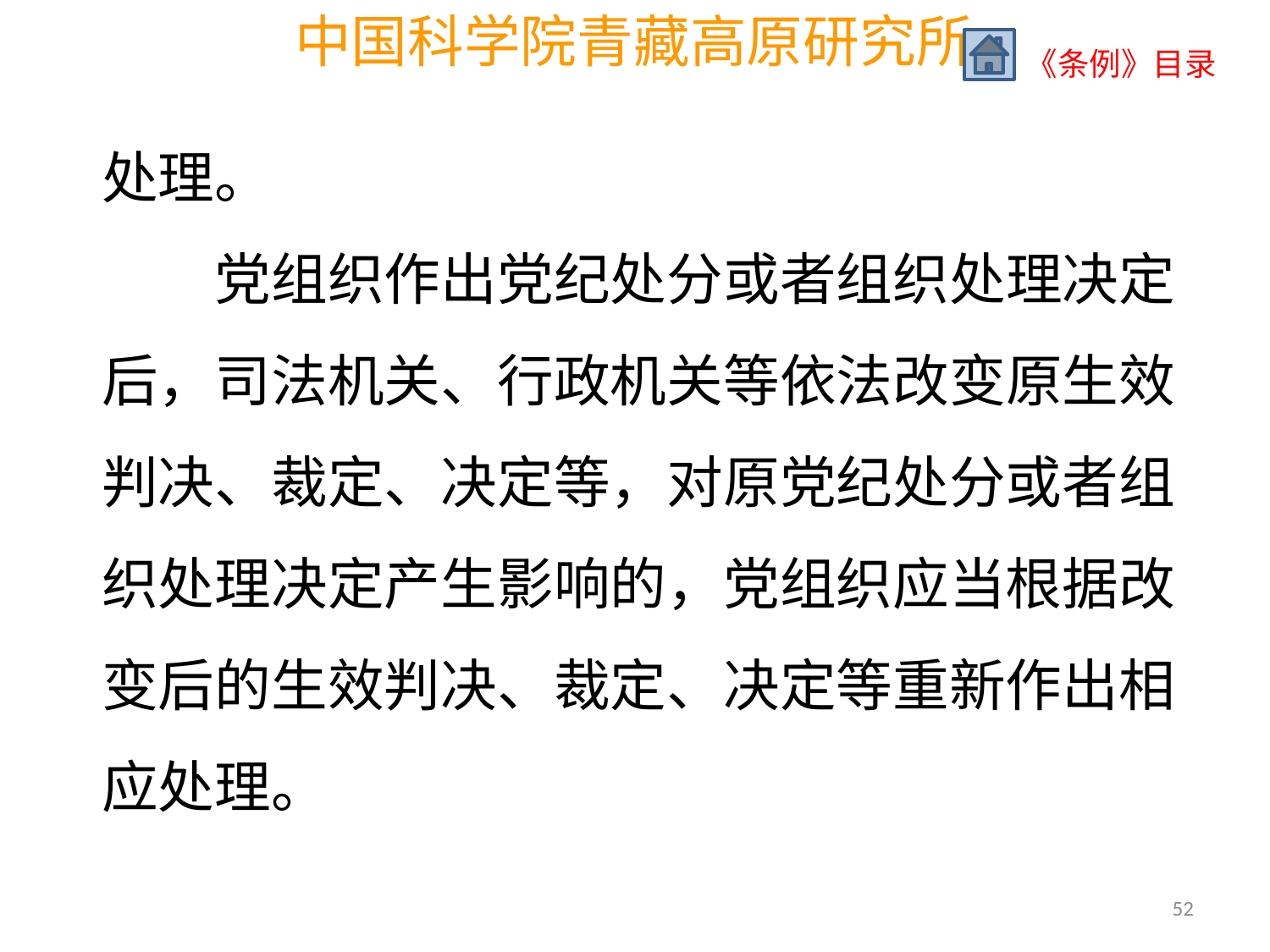

《条例》目录
处理。
　　党组织作出党纪处分或者组织处理决定后，司法机关、行政机关等依法改变原生效判决、裁定、决定等，对原党纪处分或者组织处理决定产生影响的，党组织应当根据改变后的生效判决、裁定、决定等重新作出相应处理。
52